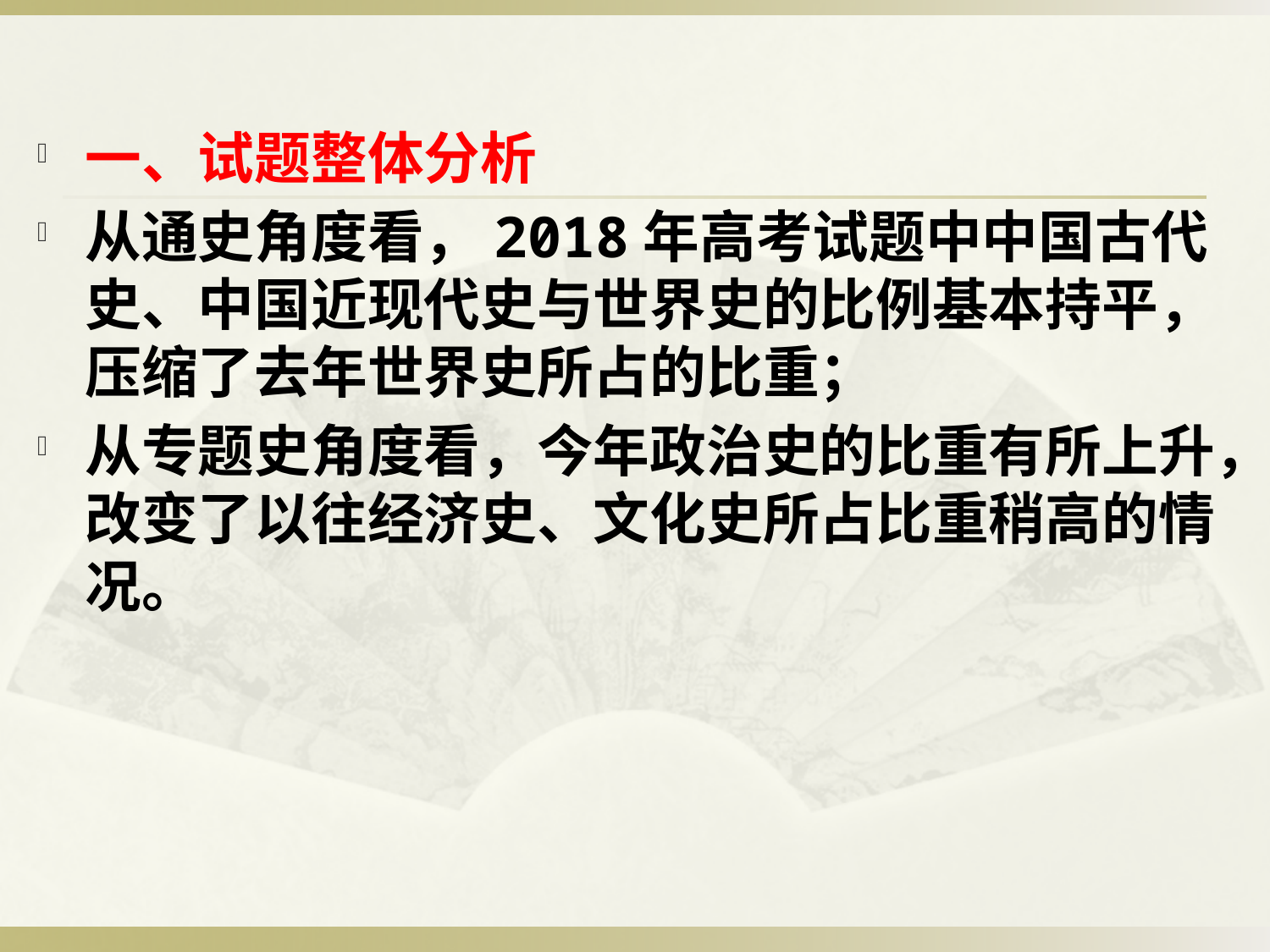

一、试题整体分析
从通史角度看，2018年高考试题中中国古代史、中国近现代史与世界史的比例基本持平，压缩了去年世界史所占的比重；
从专题史角度看，今年政治史的比重有所上升，改变了以往经济史、文化史所占比重稍高的情况。